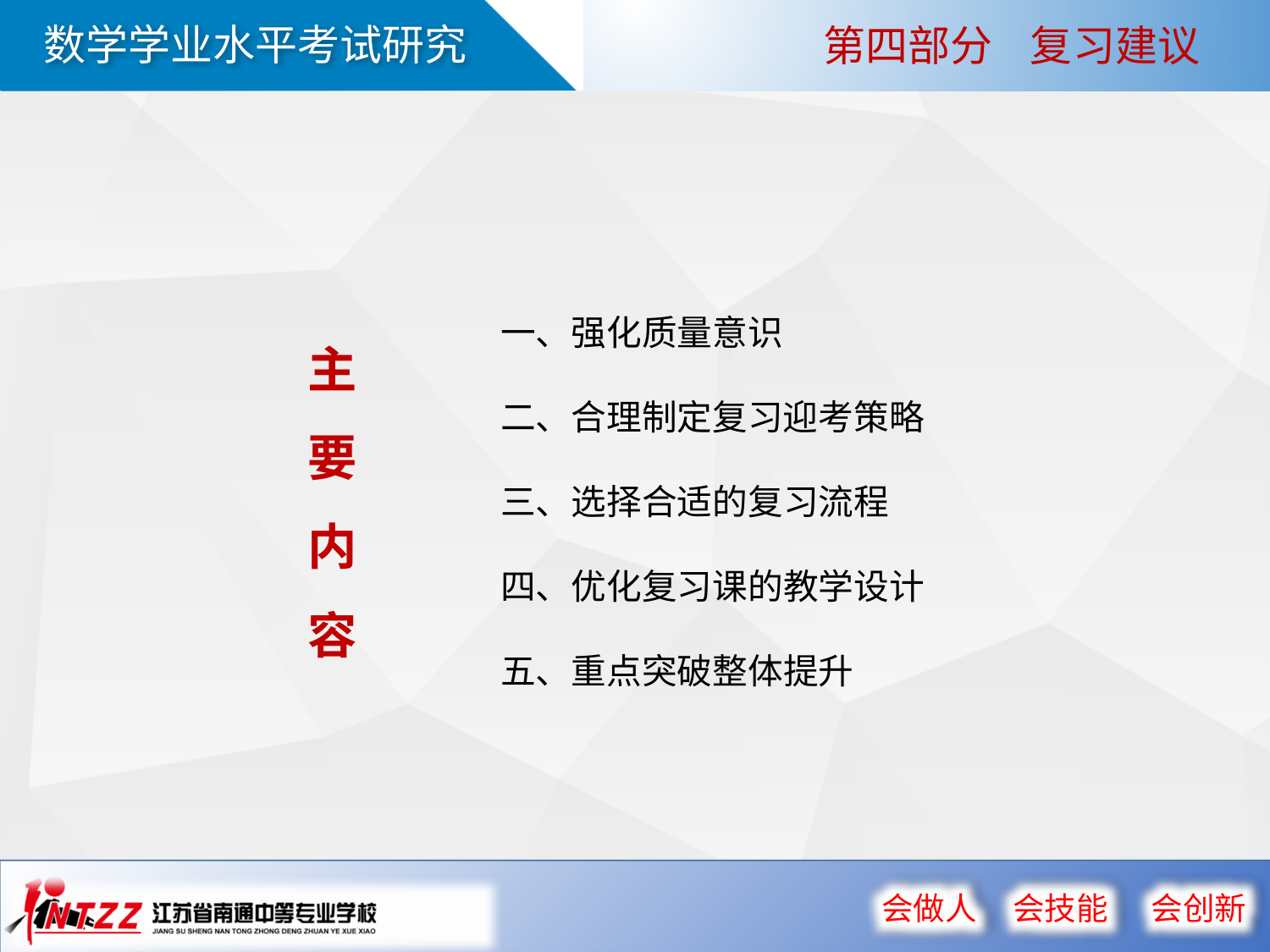

第四部分    复习建议
一、强化质量意识
二、合理制定复习迎考策略
三、选择合适的复习流程
四、优化复习课的教学设计
五、重点突破整体提升
主要内容